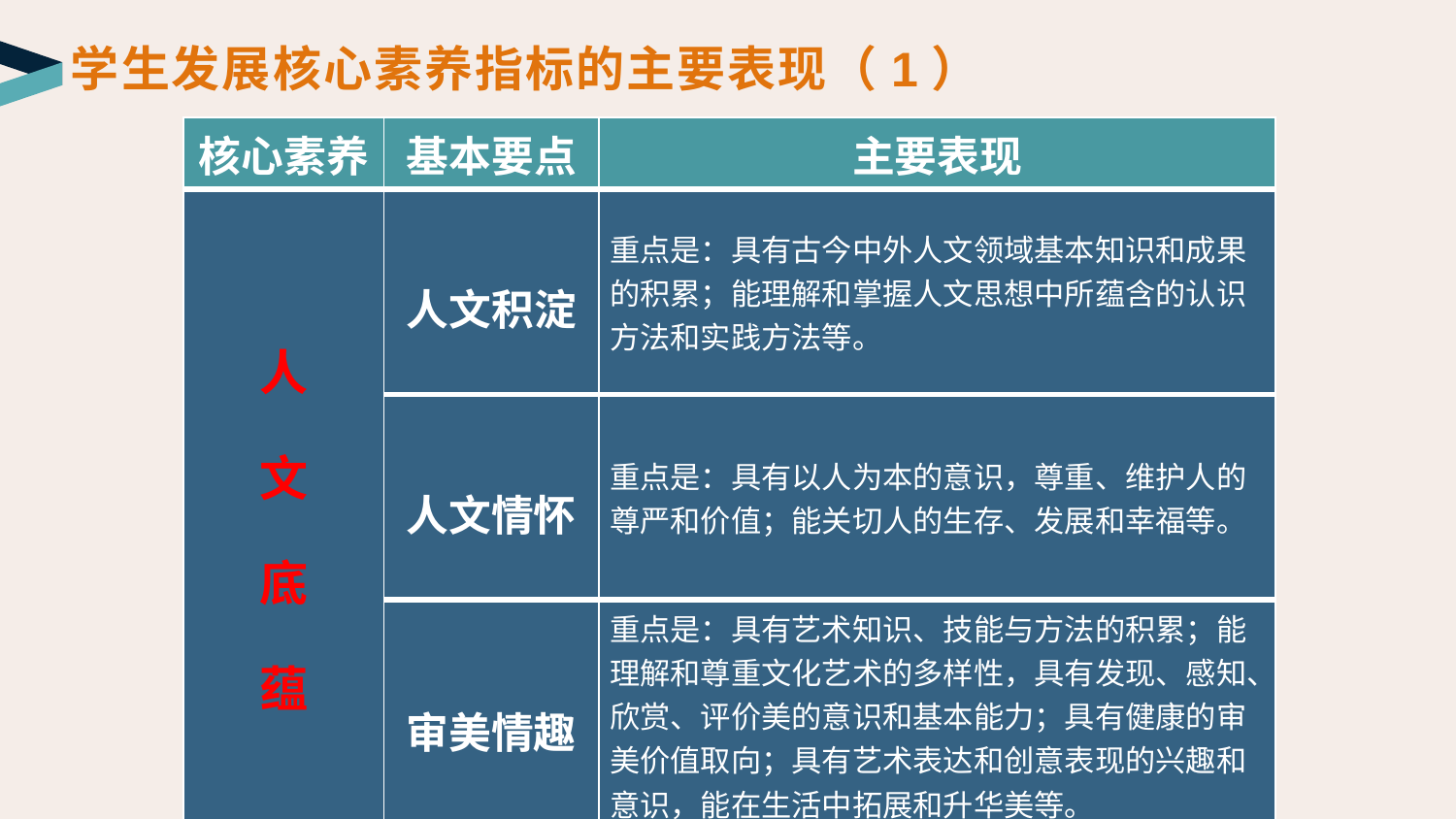

学生发展核心素养指标的主要表现（1）

| 核心素养 | 基本要点 | 主要表现 |
| --- | --- | --- |
| 人 文 底 蕴 | 人文积淀 | 重点是：具有古今中外人文领域基本知识和成果的积累；能理解和掌握人文思想中所蕴含的认识方法和实践方法等。 |
|  | 人文情怀 | 重点是：具有以人为本的意识，尊重、维护人的尊严和价值；能关切人的生存、发展和幸福等。 |
|  | 审美情趣 | 重点是：具有艺术知识、技能与方法的积累；能理解和尊重文化艺术的多样性，具有发现、感知、欣赏、评价美的意识和基本能力；具有健康的审美价值取向；具有艺术表达和创意表现的兴趣和意识，能在生活中拓展和升华美等。 |